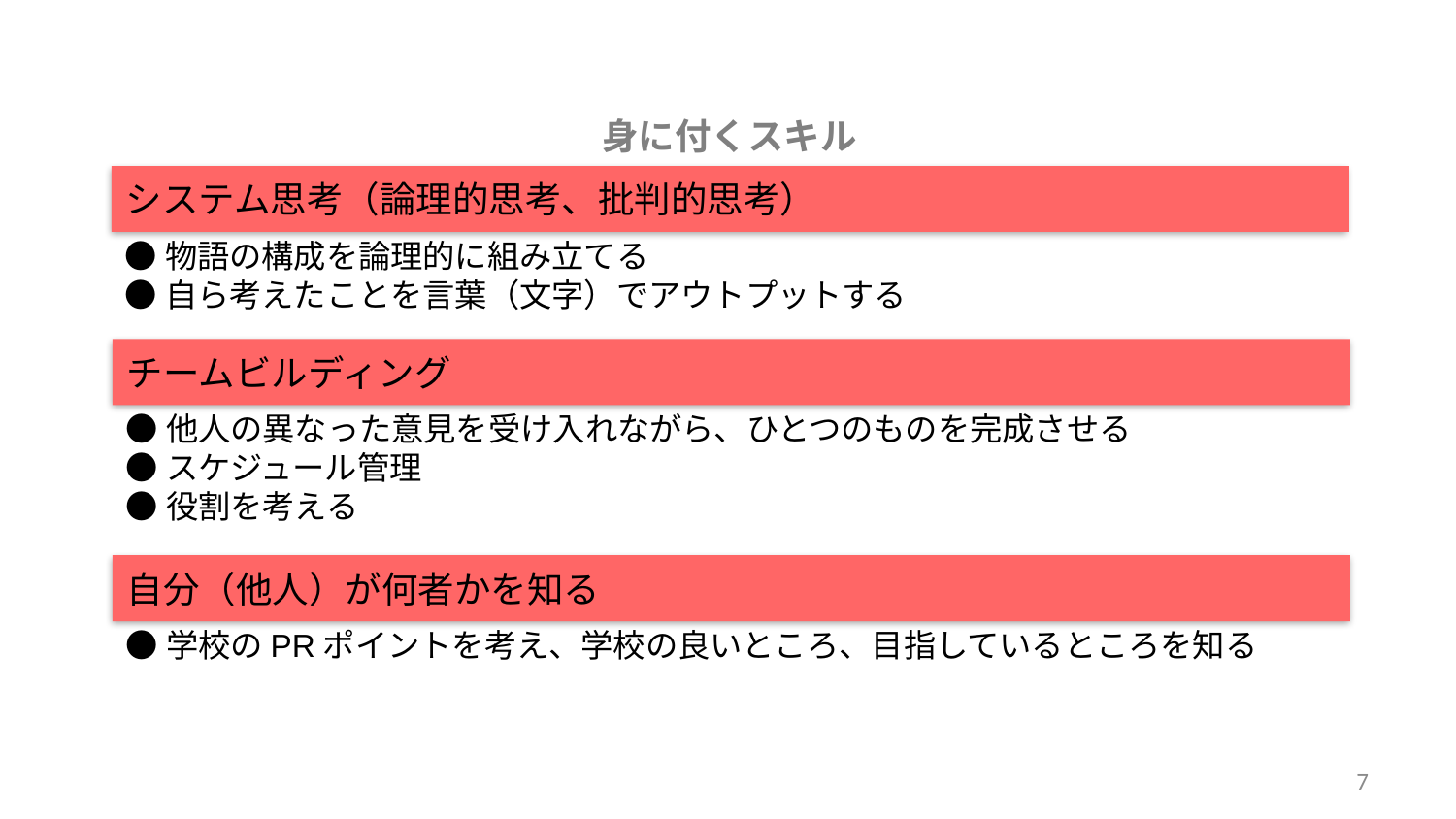

身に付くスキル
システム思考（論理的思考、批判的思考）
●物語の構成を論理的に組み立てる
●自ら考えたことを言葉（文字）でアウトプットする
チームビルディング
●他人の異なった意見を受け入れながら、ひとつのものを完成させる
●スケジュール管理
●役割を考える
自分（他人）が何者かを知る
●学校のPRポイントを考え、学校の良いところ、目指しているところを知る
7